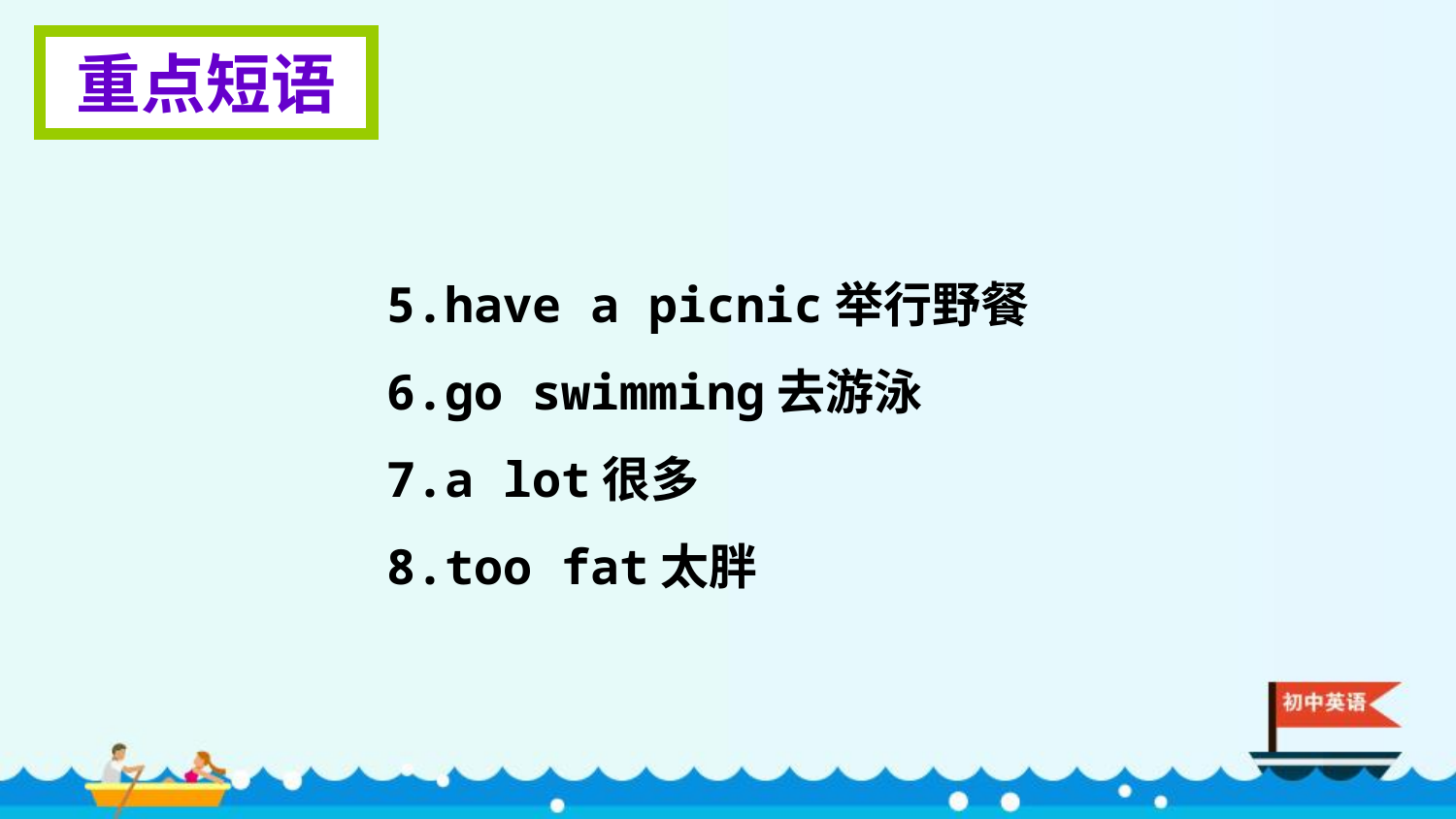

重点短语
5.have a picnic举行野餐
6.go swimming去游泳
7.a lot很多
8.too fat太胖